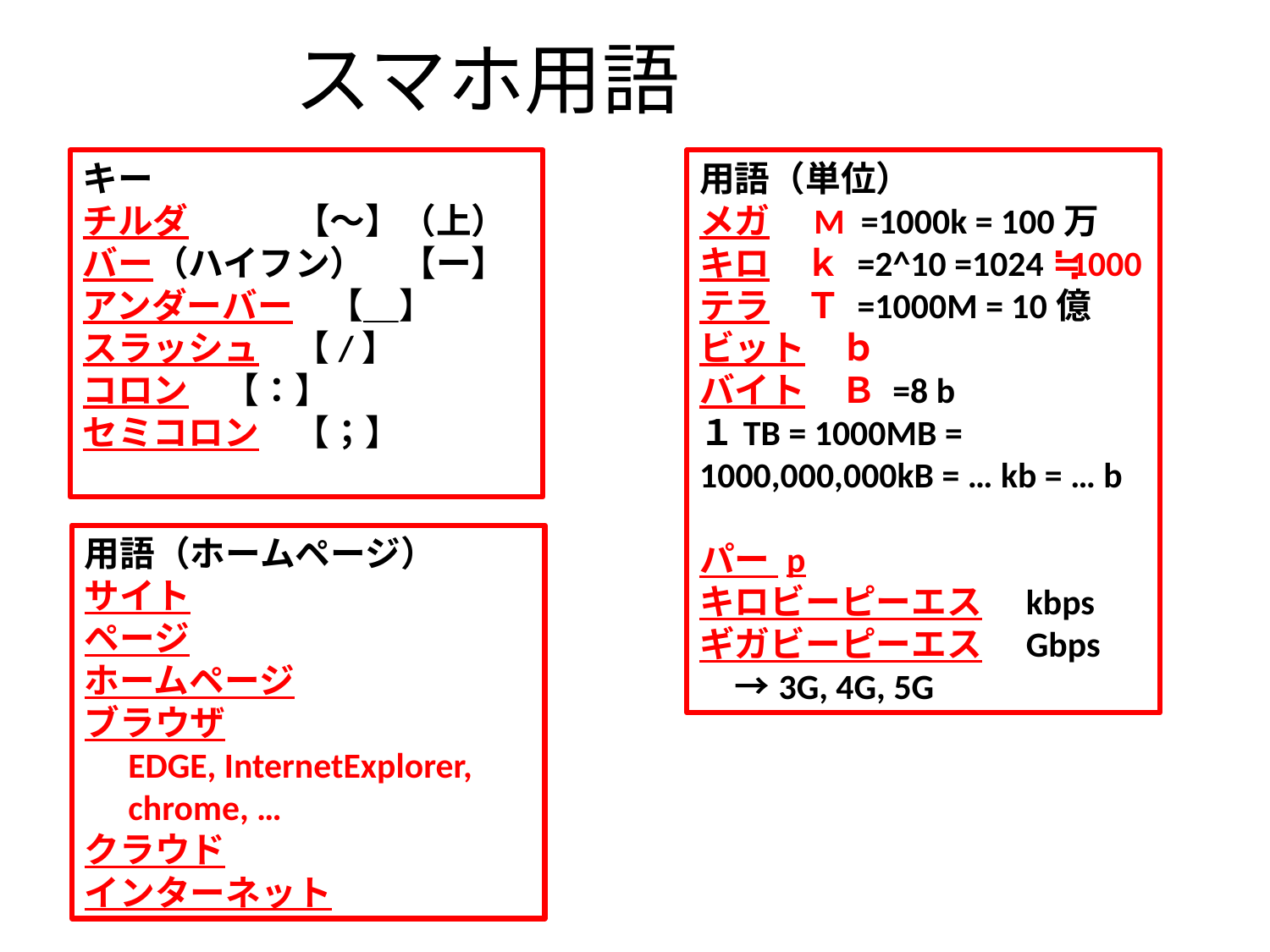

# スマホ用語
キー
チルダ　　　【～】（上）
バー（ハイフン）　【ー】
アンダーバー　【＿】
スラッシュ　【/】
コロン　【：】
セミコロン　【；】

用語（単位）
メガ　M  =1000k = 100万
キロ　ｋ =2^10 =1024 ≒1000
テラ　Ｔ =1000M = 10億
ビット　ｂ
バイト　Ｂ =8 b
１TB = 1000MB = 1000,000,000kB = … kb = … b

パー p
キロビーピーエス　kbps
ギガビーピーエス　Gbps
　→3G, 4G, 5G

用語（ホームページ）
サイト
ページ
ホームページ
ブラウザ
　EDGE, InternetExplorer,
　chrome, …
クラウド
インターネット